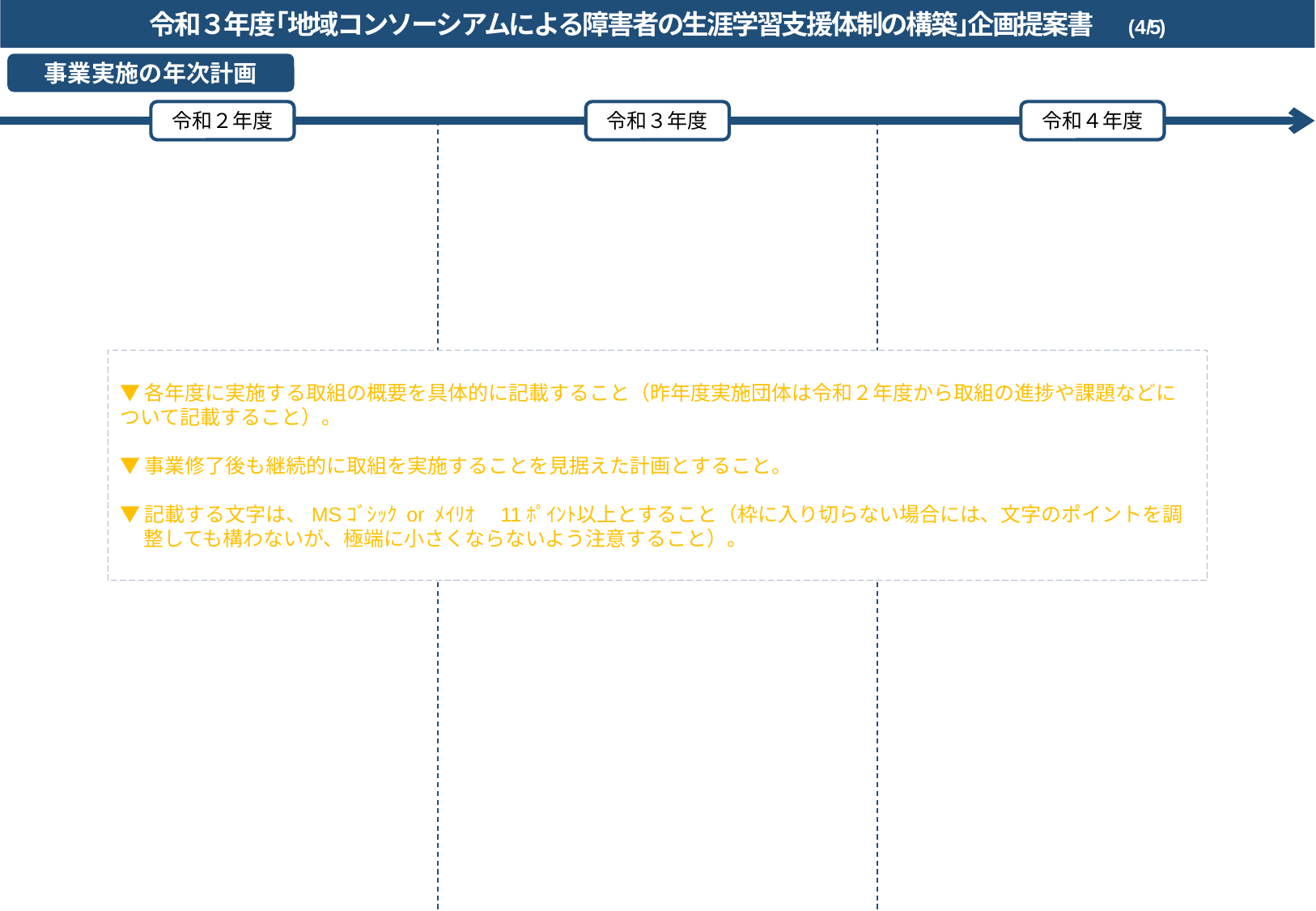

令和３年度｢地域コンソーシアムによる障害者の生涯学習支援体制の構築｣企画提案書　(4/5)
事業実施の年次計画
令和２年度
令和３年度
令和４年度

▼各年度に実施する取組の概要を具体的に記載すること（昨年度実施団体は令和２年度から取組の進捗や課題などについて記載すること）。

▼事業修了後も継続的に取組を実施することを見据えた計画とすること。

▼記載する文字は、MSｺﾞｼｯｸ or ﾒｲﾘｵ　11ﾎﾟｲﾝﾄ以上とすること（枠に入り切らない場合には、文字のポイントを調整しても構わないが、極端に小さくならないよう注意すること）。